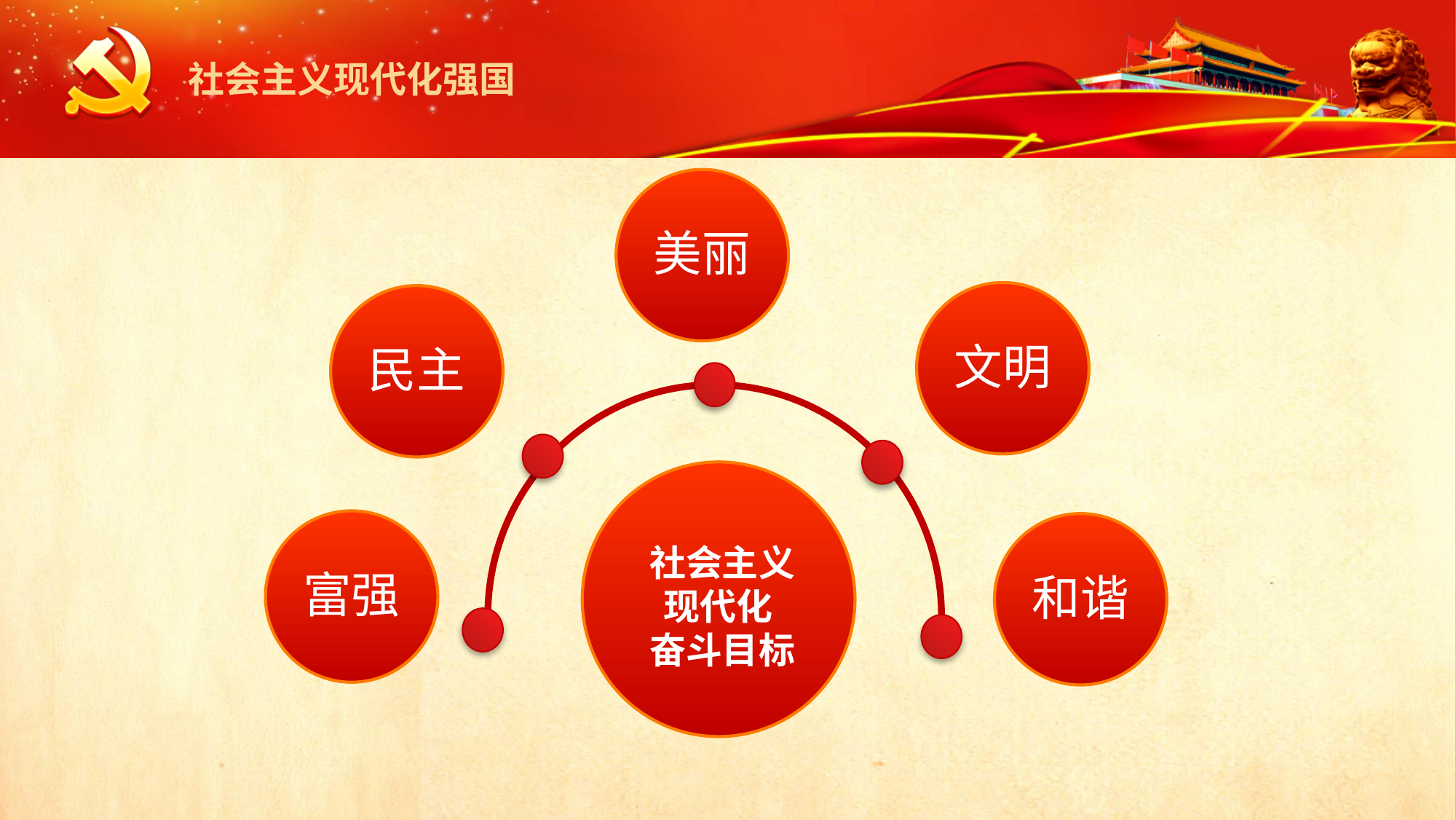

社会主义现代化强国

美丽

文明

民主

社会主义现代化  奋斗目标

富强

和谐